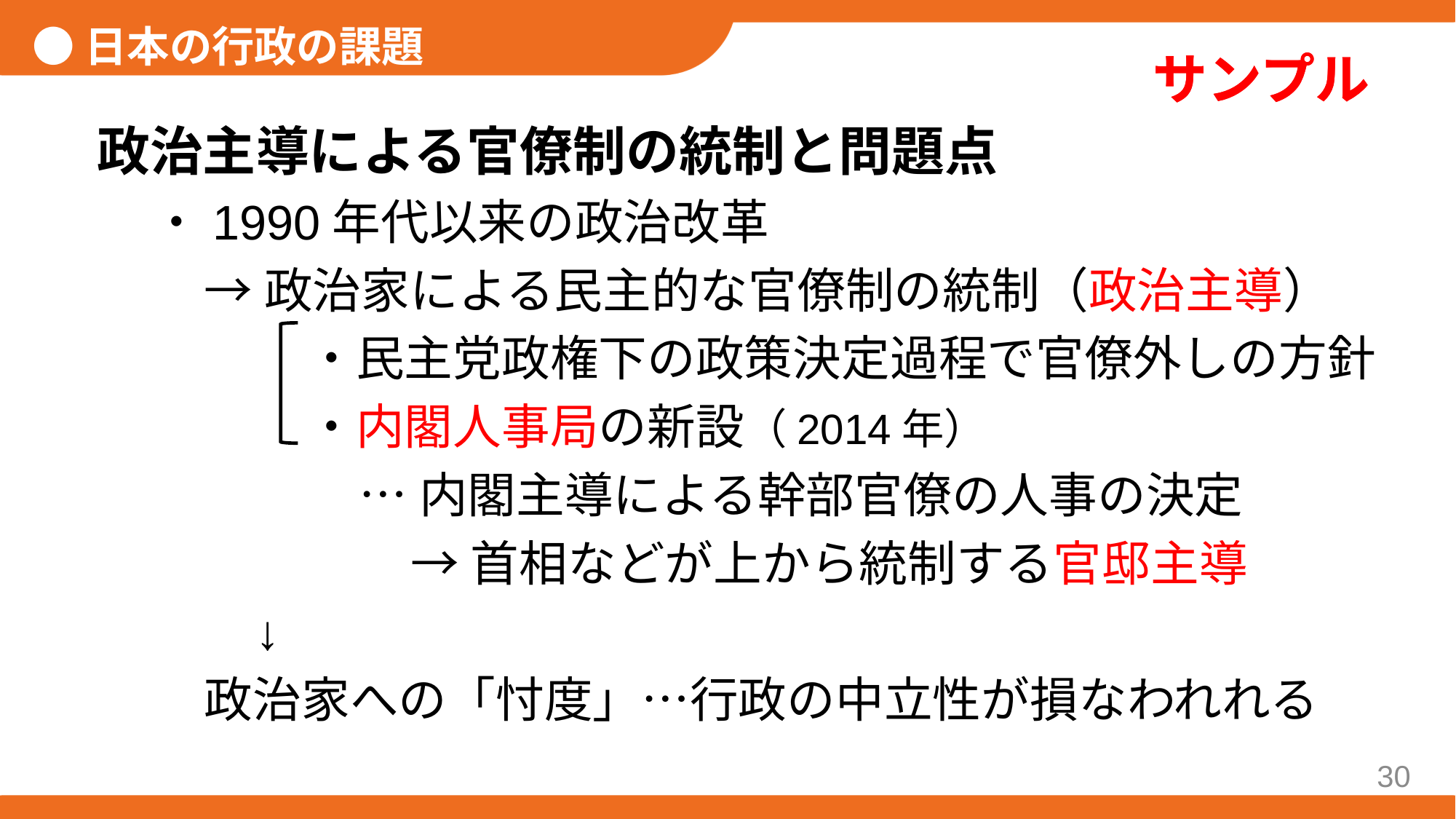

●日本の行政の課題
政治主導による官僚制の統制と問題点
・1990年代以来の政治改革
→政治家による民主的な官僚制の統制（政治主導）
・民主党政権下の政策決定過程で官僚外しの方針
・内閣人事局の新設（2014年）
…内閣主導による幹部官僚の人事の決定
→首相などが上から統制する官邸主導
↓
政治家への「忖度」…行政の中立性が損なわれれる